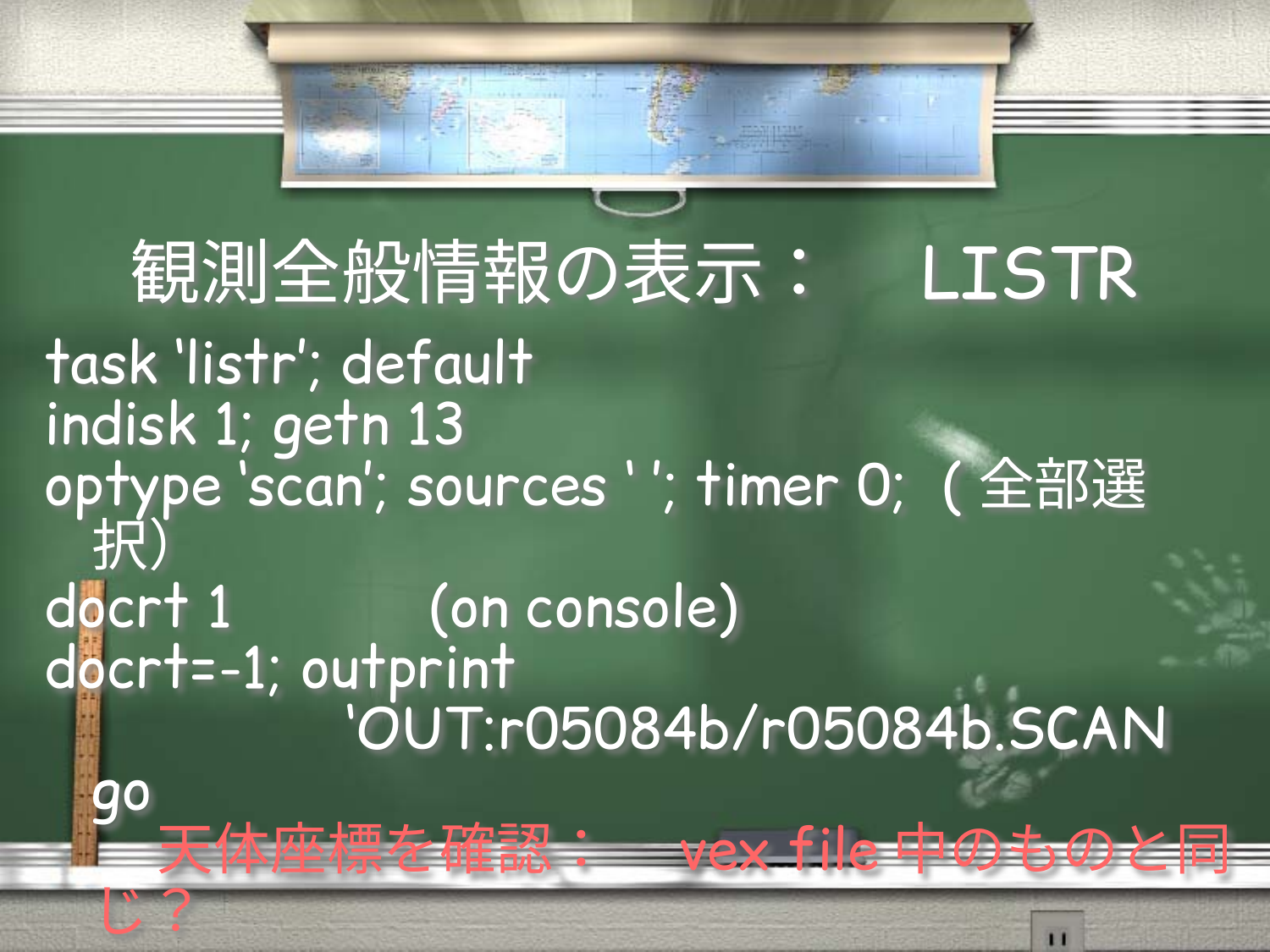

# 観測全般情報の表示：　LISTR
task ‘listr’; default
indisk 1; getn 13
optype ‘scan’; sources ‘ ’; timer 0;  (全部選択）
docrt 1　　　(on console)
docrt=-1; outprint
			‘OUT:r05084b/r05084b.SCAN
	go
　　天体座標を確認：　vex file中のものと同じ？